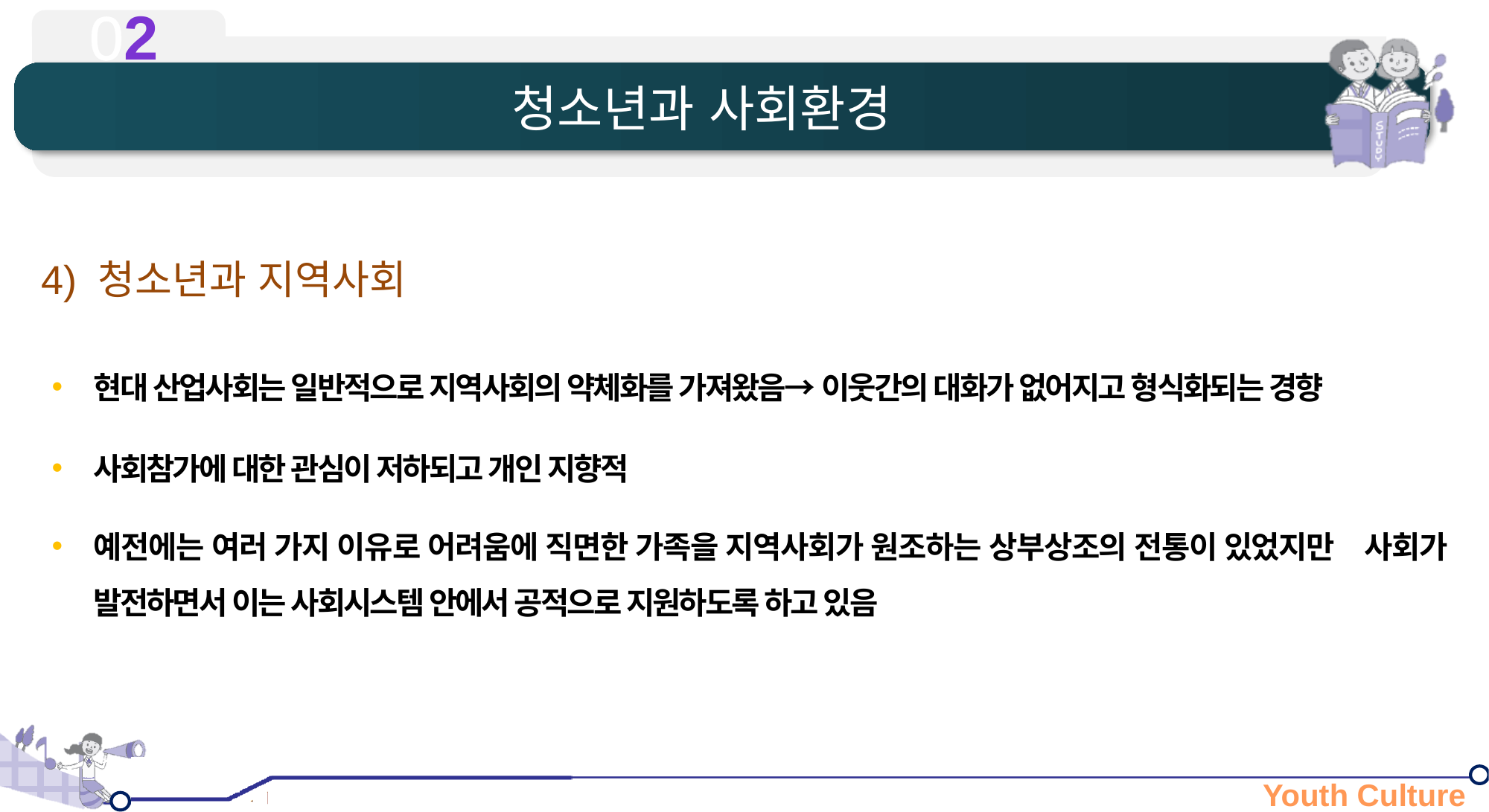

# 청소년과 사회환경
4) 청소년과 지역사회
현대 산업사회는 일반적으로 지역사회의 약체화를 가져왔음→ 이웃간의 대화가 없어지고 형식화되는 경향

사회참가에 대한 관심이 저하되고 개인 지향적

예전에는 여러 가지 이유로 어려움에 직면한 가족을 지역사회가 원조하는 상부상조의 전통이 있었지만    사회가 발전하면서 이는 사회시스템 안에서 공적으로 지원하도록 하고 있음